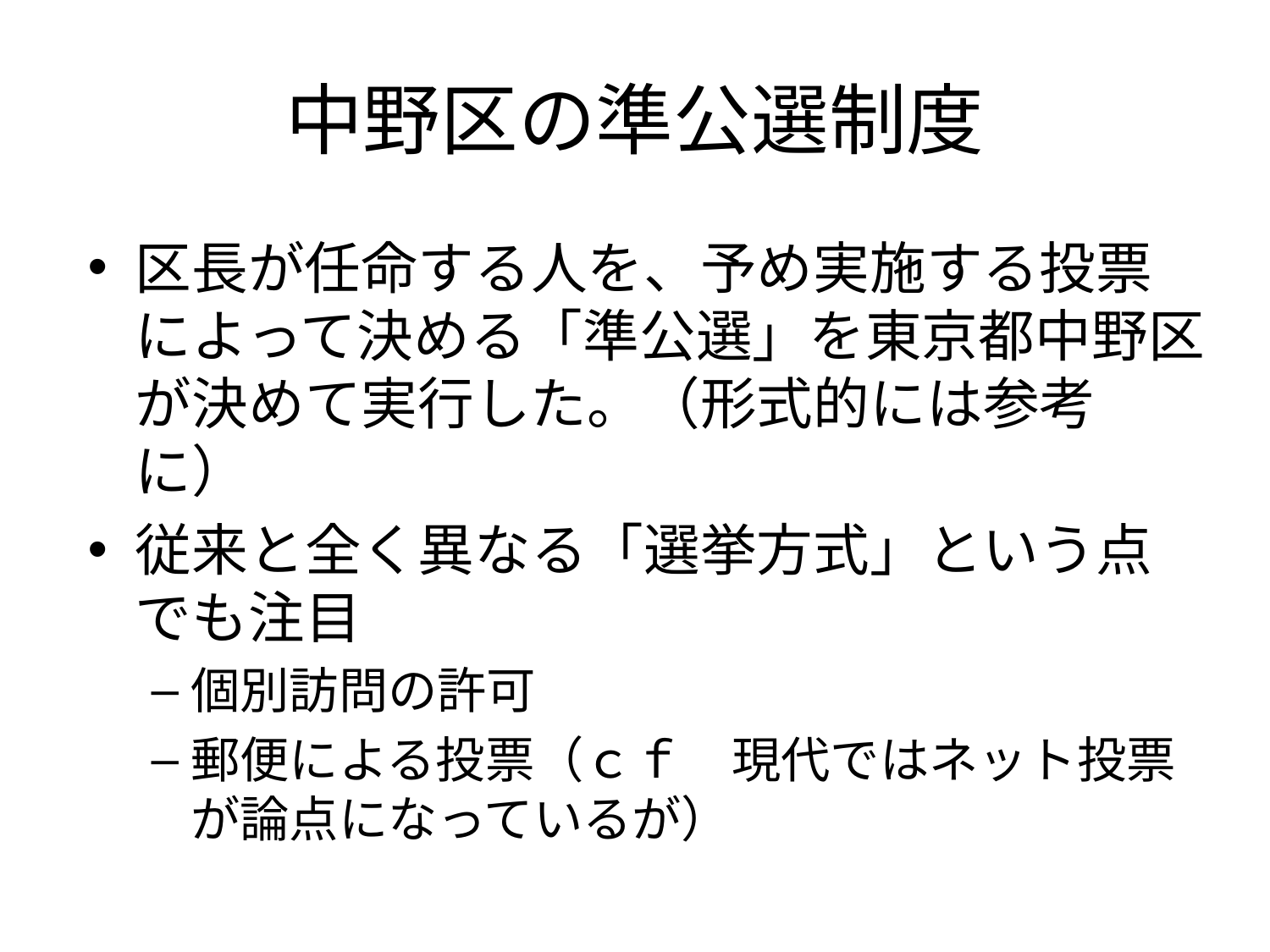

# 中野区の準公選制度
区長が任命する人を、予め実施する投票によって決める「準公選」を東京都中野区が決めて実行した。（形式的には参考に）
従来と全く異なる「選挙方式」という点でも注目
個別訪問の許可
郵便による投票（ｃｆ　現代ではネット投票が論点になっているが）